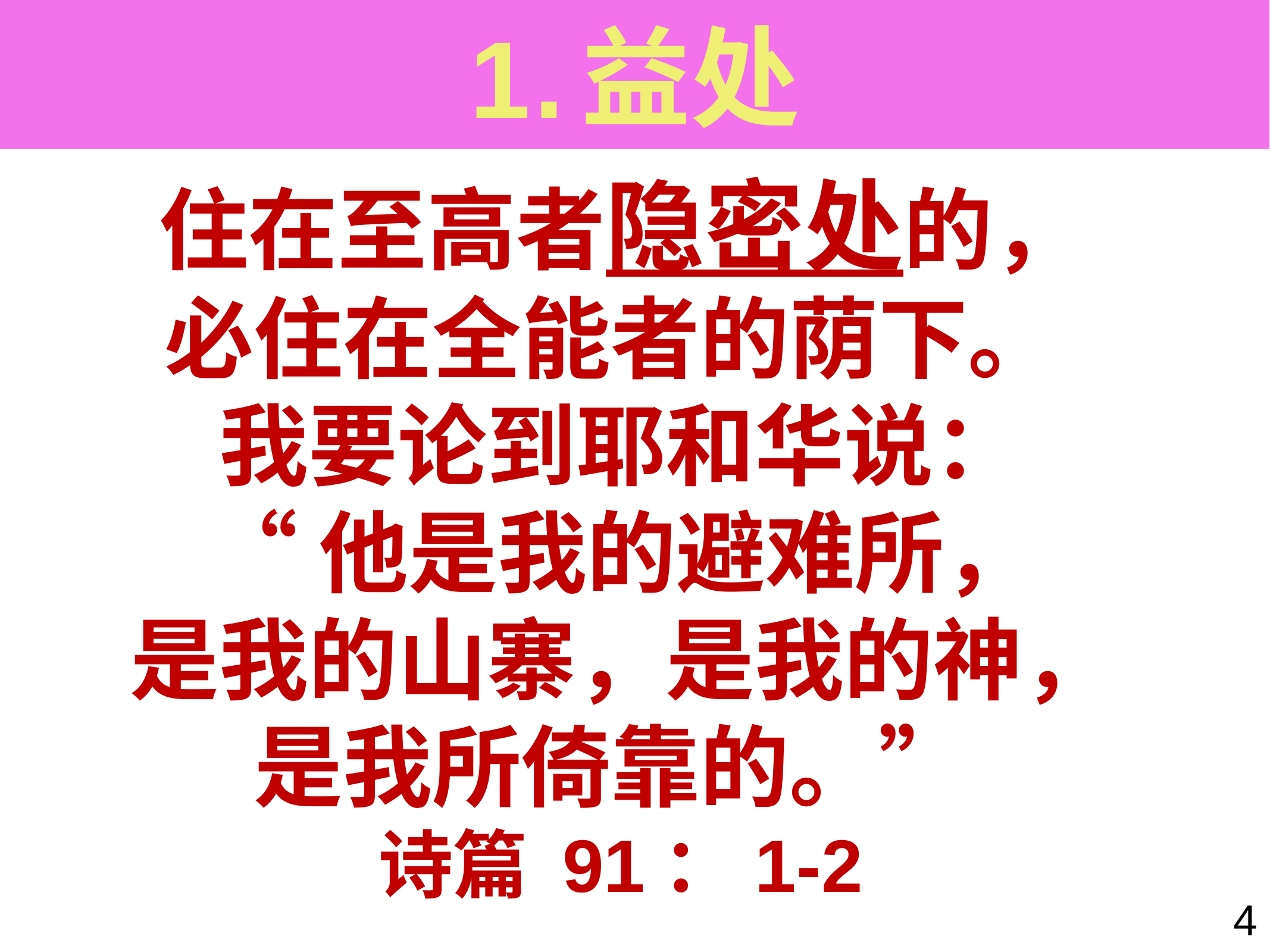

# 益处
住在至高者隐密处的，
必住在全能者的荫下。
我要论到耶和华说：
“他是我的避难所，
是我的山寨，是我的神，
是我所倚靠的。”
诗篇 91：1-2
4